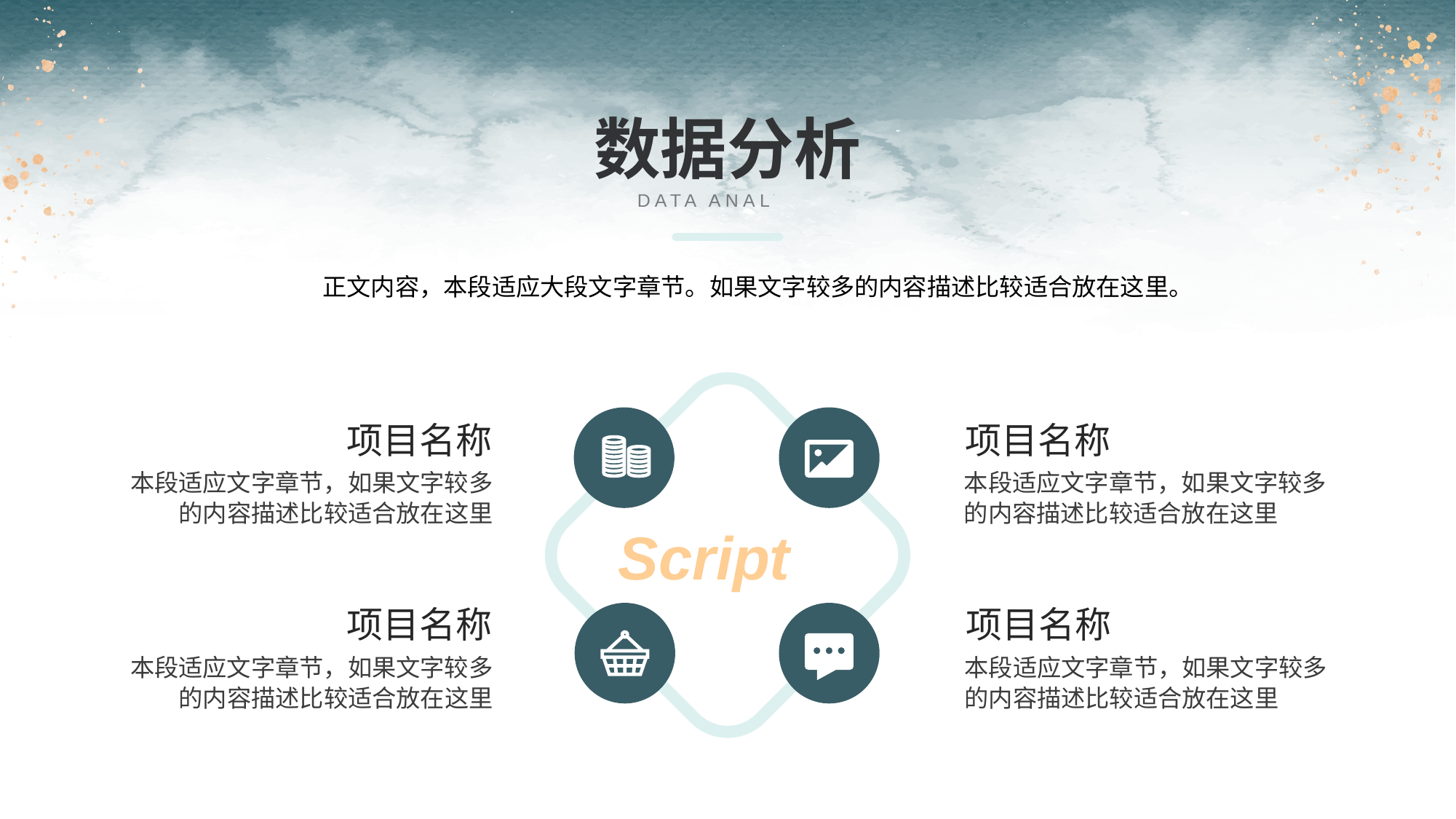

数据分析
DATA ANALYSIS
正文内容，本段适应大段文字章节。如果文字较多的内容描述比较适合放在这里。

项目名称
项目名称

本段适应文字章节，如果文字较多的内容描述比较适合放在这里
本段适应文字章节，如果文字较多的内容描述比较适合放在这里
Script
项目名称
项目名称

本段适应文字章节，如果文字较多的内容描述比较适合放在这里
本段适应文字章节，如果文字较多的内容描述比较适合放在这里